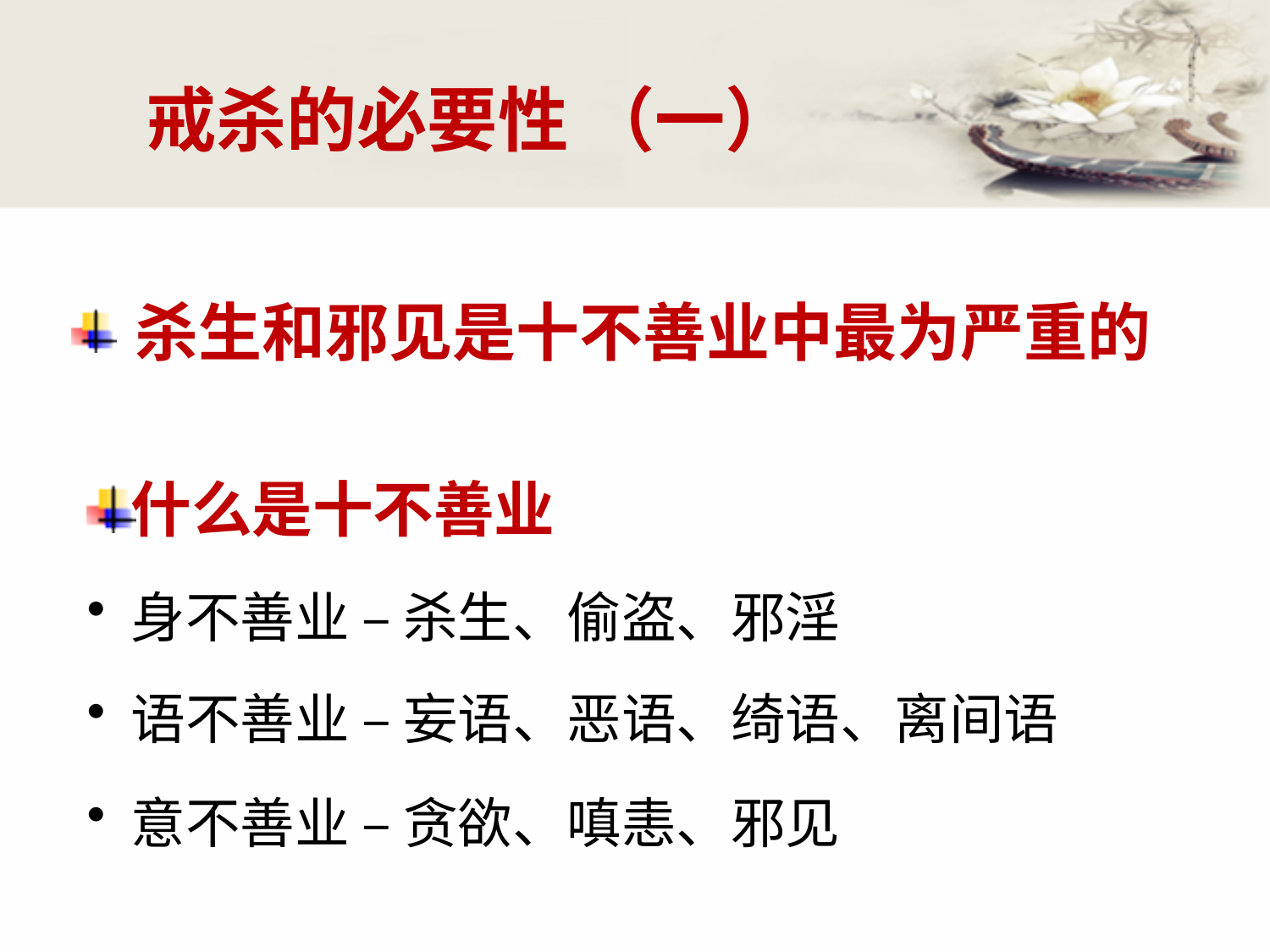

# 戒杀的必要性 （一）
杀生和邪见是十不善业中最为严重的

什么是十不善业

身不善业 – 杀生、偷盗、邪淫

语不善业 – 妄语、恶语、绮语、离间语

意不善业 – 贪欲、嗔恚、邪见